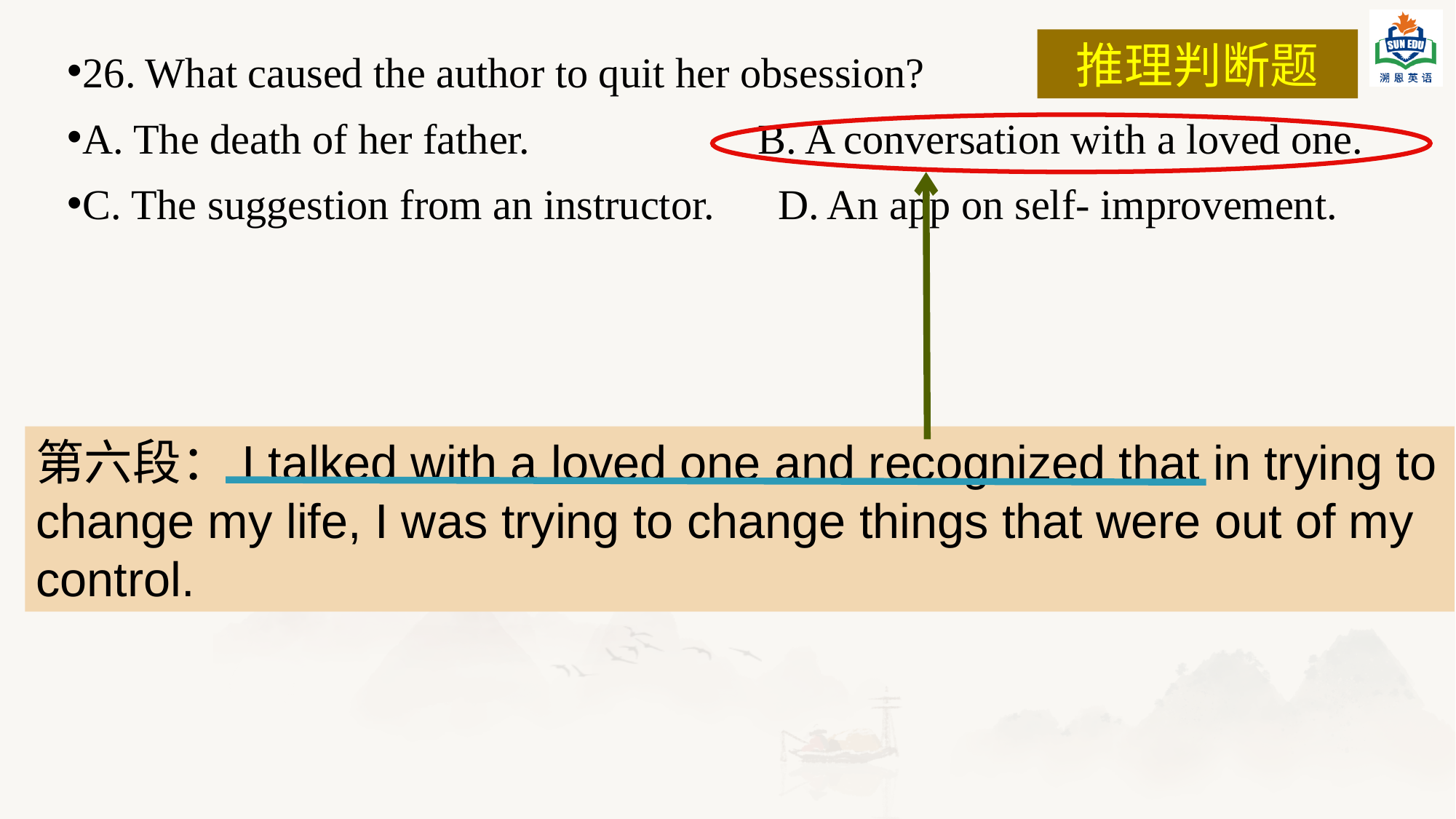

推理判断题
26. What caused the author to quit her obsession?
A. The death of her father.	                 B. A conversation with a loved one.
C. The suggestion from an instructor.      D. An app on self- improvement.

第六段：I talked with a loved one and recognized that in trying to change my life, I was trying to change things that were out of my control.